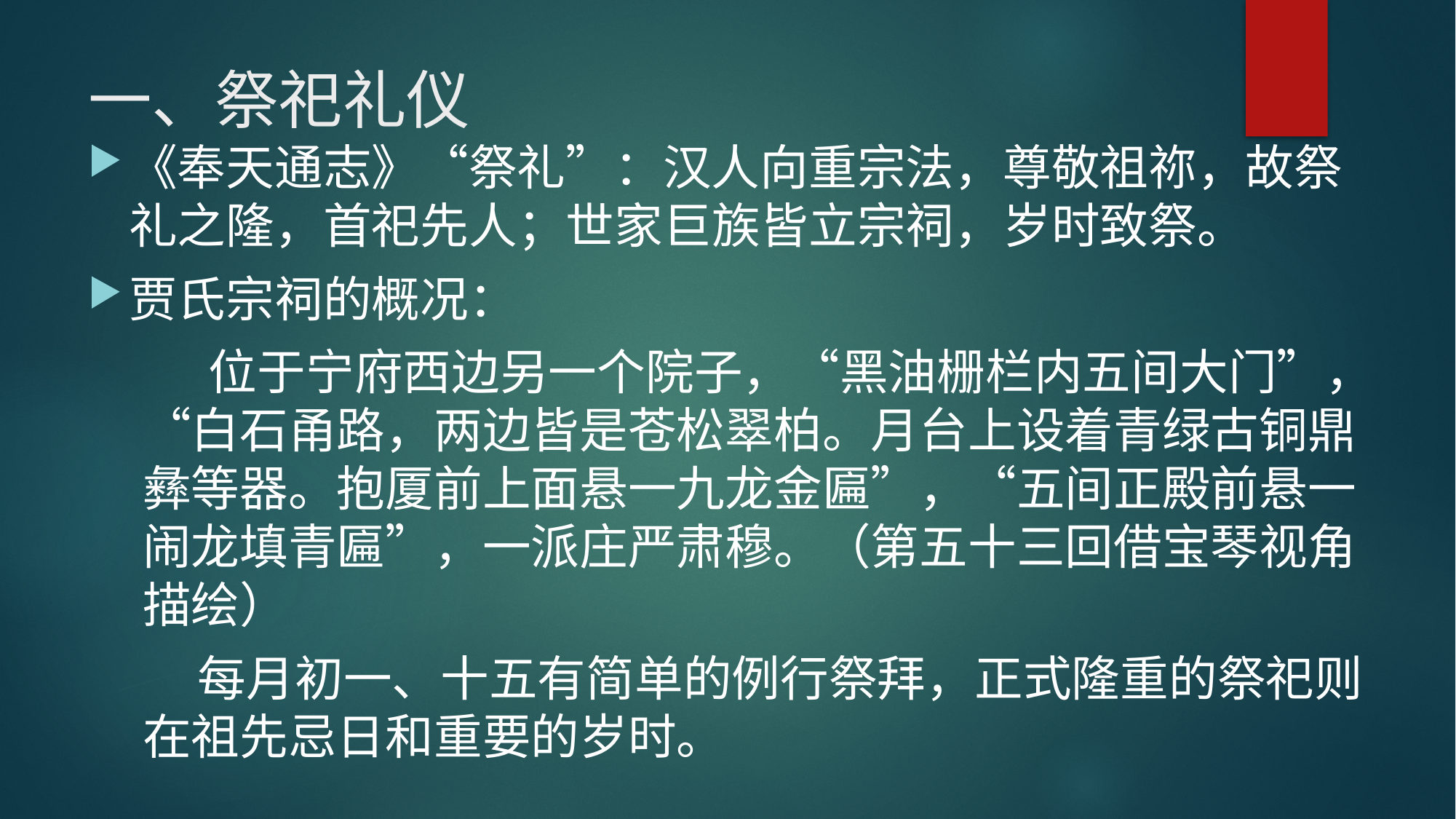

# 一、祭祀礼仪
《奉天通志》“祭礼”：汉人向重宗法，尊敬祖祢，故祭礼之隆，首祀先人；世家巨族皆立宗祠，岁时致祭。
贾氏宗祠的概况：
     位于宁府西边另一个院子，“黑油栅栏内五间大门”，“白石甬路，两边皆是苍松翠柏。月台上设着青绿古铜鼎彝等器。抱厦前上面悬一九龙金匾”，“五间正殿前悬一闹龙填青匾”，一派庄严肃穆。（第五十三回借宝琴视角描绘）
    每月初一、十五有简单的例行祭拜，正式隆重的祭祀则在祖先忌日和重要的岁时。